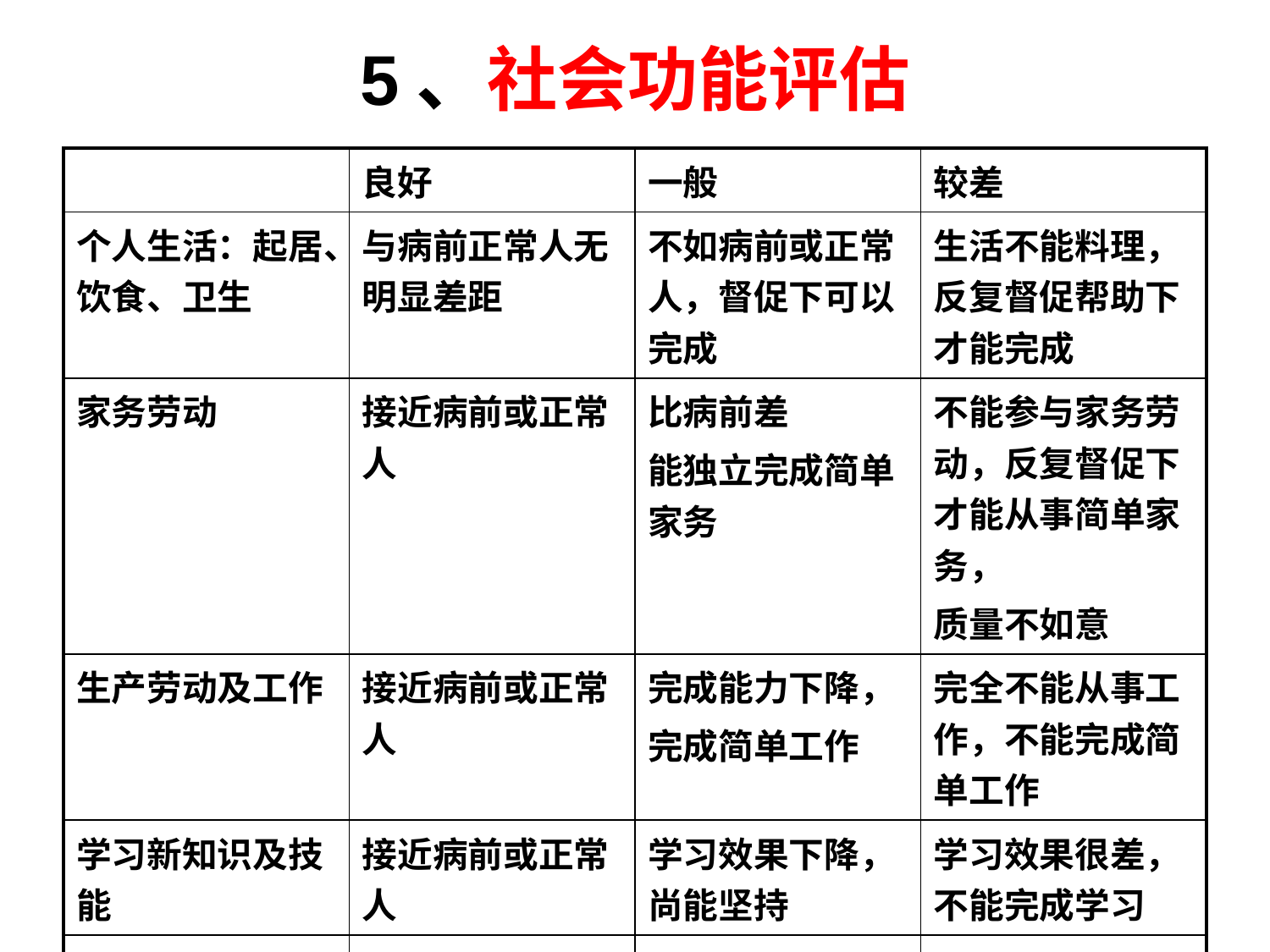

# 5、社会功能评估
|  | 良好 | 一般 | 较差 |
| --- | --- | --- | --- |
| 个人生活：起居、饮食、卫生 | 与病前正常人无明显差距 | 不如病前或正常人，督促下可以完成 | 生活不能料理，反复督促帮助下才能完成 |
| 家务劳动 | 接近病前或正常人 | 比病前差 能独立完成简单家务 | 不能参与家务劳动，反复督促下才能从事简单家务， 质量不如意 |
| 生产劳动及工作 | 接近病前或正常人 | 完成能力下降， 完成简单工作 | 完全不能从事工作，不能完成简单工作 |
| 学习新知识及技能 | 接近病前或正常人 | 学习效果下降，尚能坚持 | 学习效果很差，不能完成学习 |
| 社会人际交往 | 接近病前或正常人 | 能力下降，尚能与外界保持联系 | 很少或基本不与别人交往 |